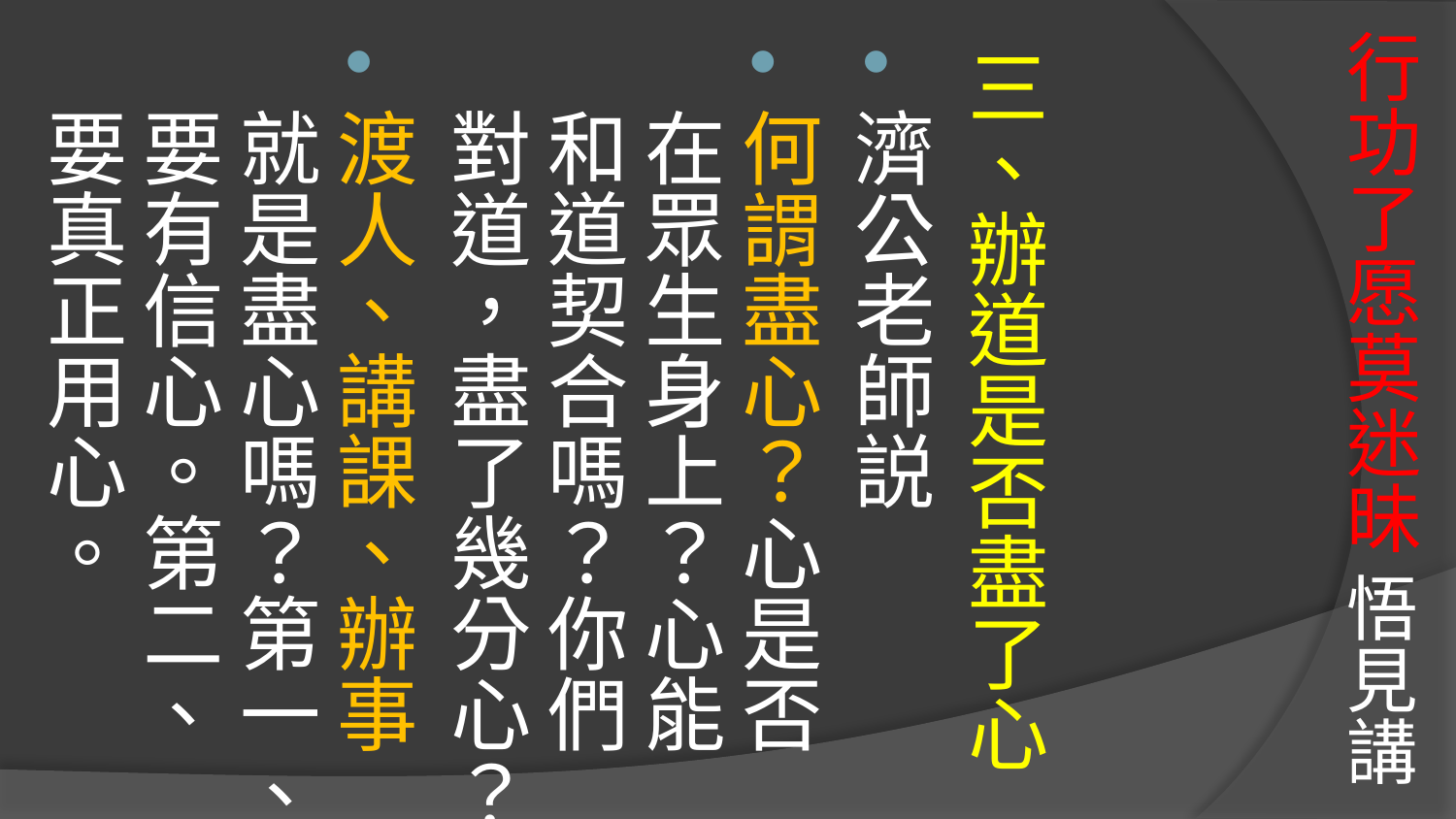

# 行功了愿莫迷昧 悟見講
三、辦道是否盡了心
濟公老師説
何謂盡心？心是否在眾生身上？心能和道契合嗎？你們對道，盡了幾分心？
渡人、講課、辦事就是盡心嗎？第一、要有信心。第二、要真正用心。